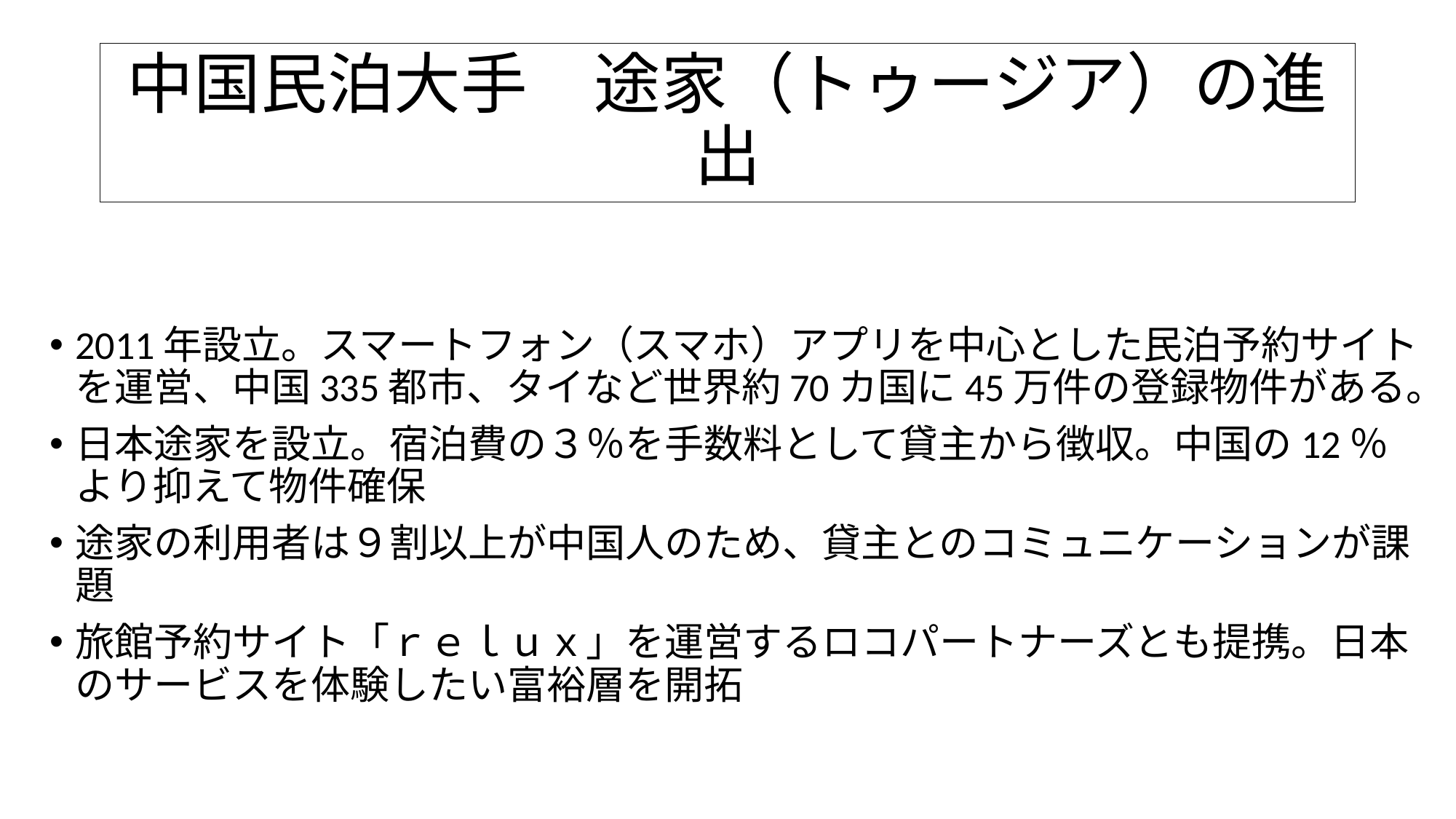

# 中国民泊大手　途家（トゥージア）の進出
2011年設立。スマートフォン（スマホ）アプリを中心とした民泊予約サイトを運営、中国335都市、タイなど世界約70カ国に45万件の登録物件がある。
日本途家を設立。宿泊費の３％を手数料として貸主から徴収。中国の12％より抑えて物件確保
途家の利用者は９割以上が中国人のため、貸主とのコミュニケーションが課題
旅館予約サイト「ｒｅｌｕｘ」を運営するロコパートナーズとも提携。日本のサービスを体験したい富裕層を開拓